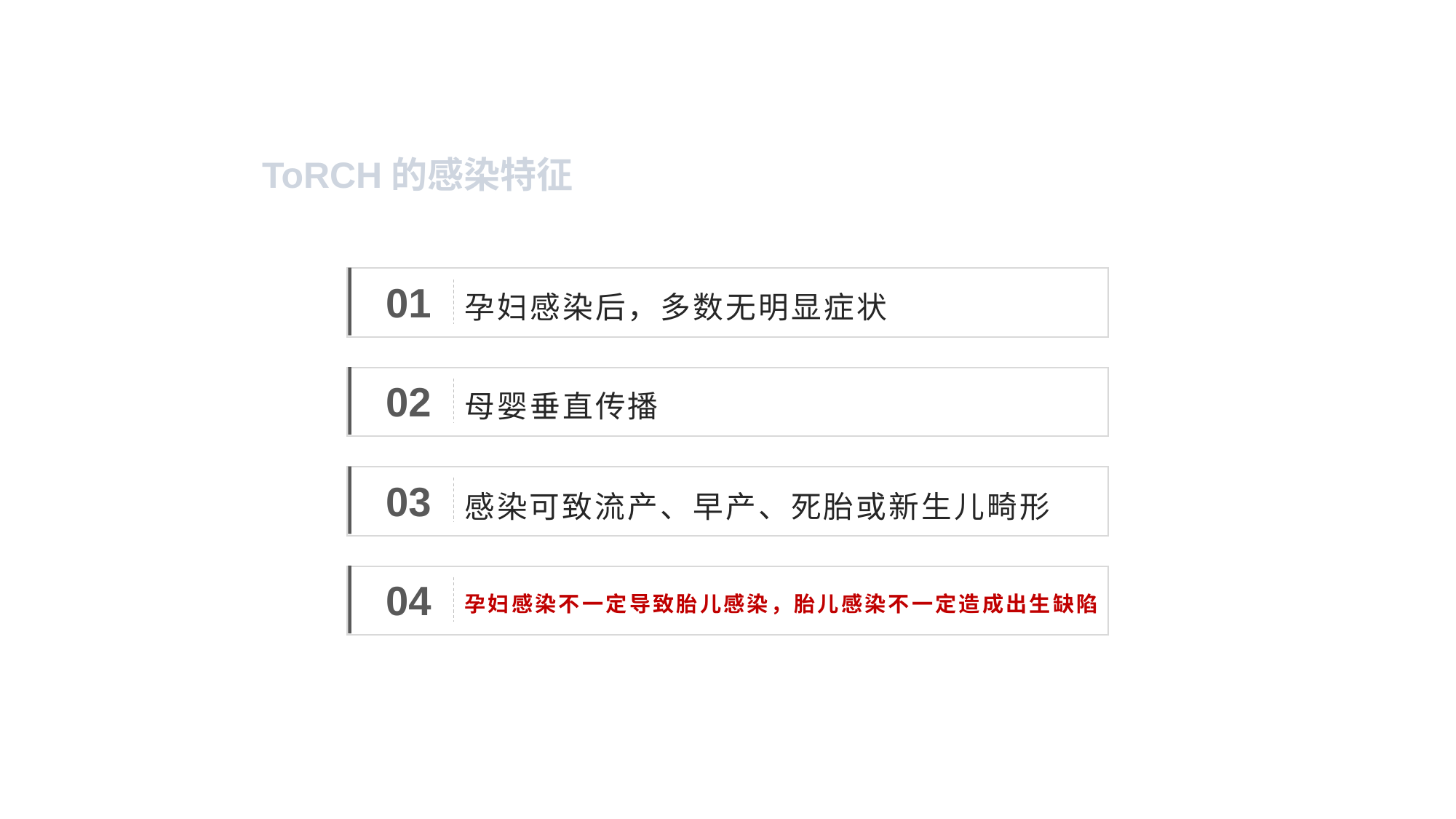

ToRCH的感染特征

01
孕妇感染后，多数无明显症状

02
母婴垂直传播

03
感染可致流产、早产、死胎或新生儿畸形

04
孕妇感染不一定导致胎儿感染，胎儿感染不一定造成出生缺陷